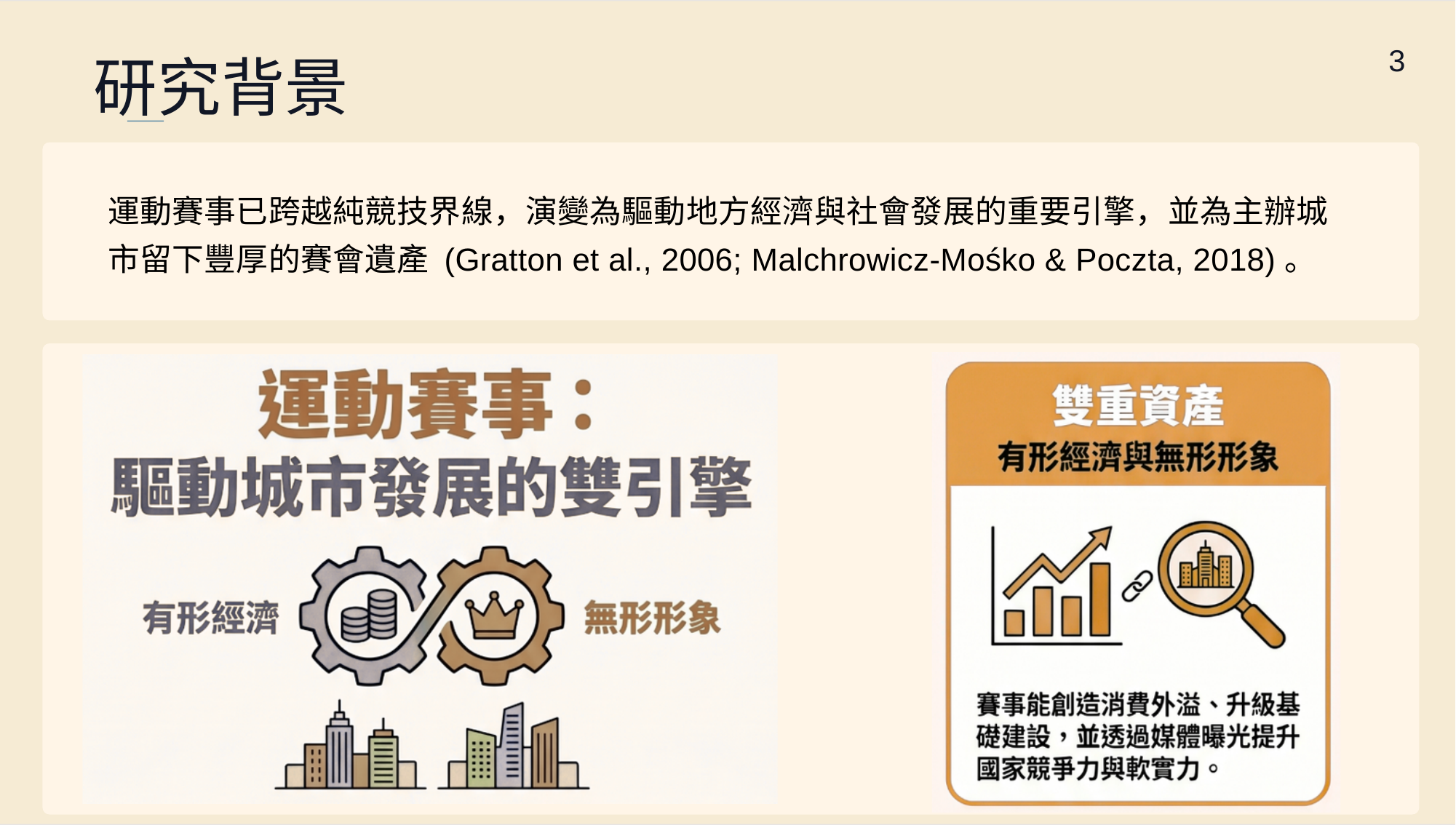

3
研究背景

運動賽事已跨越純競技界線，演變為驅動地方經濟與社會發展的重要引擎，並為主辦城市留下豐厚的賽會遺產 (Gratton et al., 2006; Malchrowicz-Mośko & Poczta, 2018)。

/
0 1